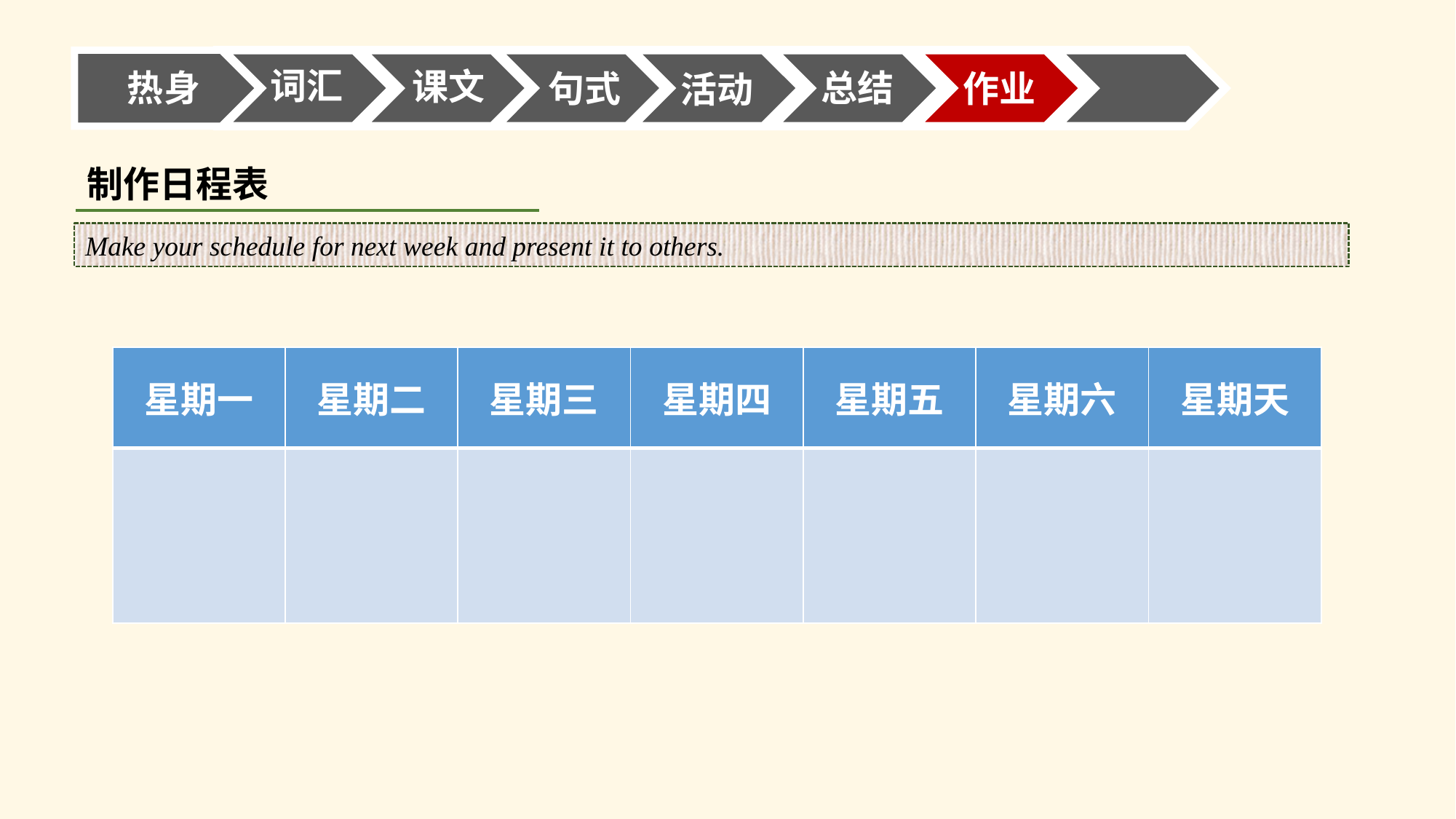

词汇
课文
热身
总结
句式
作业
活动
制作日程表
Make your schedule for next week and present it to others.
| 星期一 | 星期二 | 星期三 | 星期四 | 星期五 | 星期六 | 星期天 |
| --- | --- | --- | --- | --- | --- | --- |
|  |  |  |  |  |  |  |